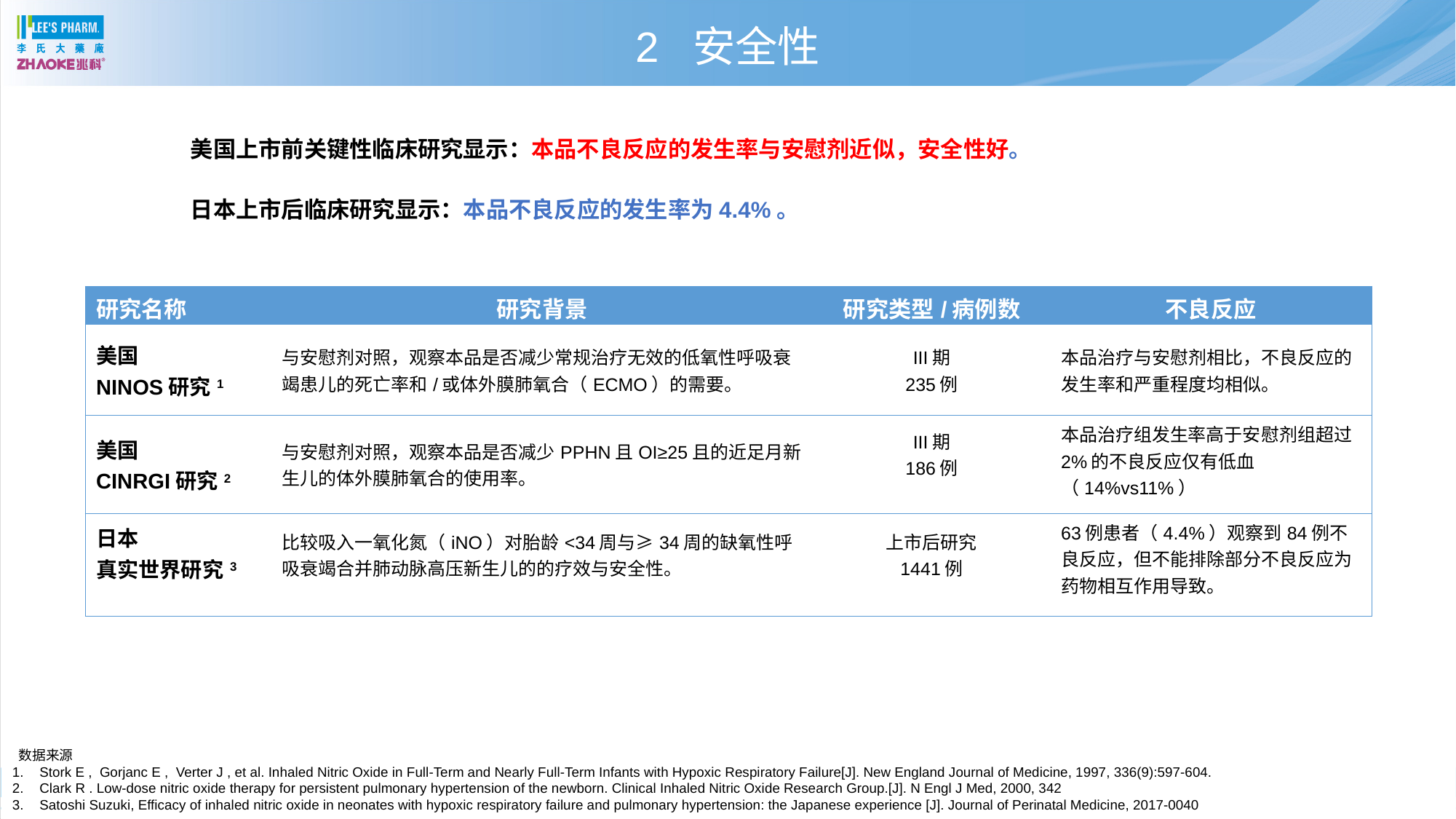

2  安全性
美国上市前关键性临床研究显示：本品不良反应的发生率与安慰剂近似，安全性好。

日本上市后临床研究显示：本品不良反应的发生率为4.4%。
02
| 研究名称 | 研究背景 | 研究类型/病例数 | 不良反应 |
| --- | --- | --- | --- |
| 美国 NINOS研究1 | 与安慰剂对照，观察本品是否减少常规治疗无效的低氧性呼吸衰竭患儿的死亡率和/或体外膜肺氧合（ECMO）的需要。 | III期 235例 | 本品治疗与安慰剂相比，不良反应的发生率和严重程度均相似。 |
| 美国 CINRGI研究2 | 与安慰剂对照，观察本品是否减少PPHN且OI≥25且的近足月新生儿的体外膜肺氧合的使用率。 | III期 186例 | 本品治疗组发生率高于安慰剂组超过2%的不良反应仅有低血（14%vs11%） |
| 日本 真实世界研究3 | 比较吸入一氧化氮（iNO）对胎龄<34周与≥34周的缺氧性呼吸衰竭合并肺动脉高压新生儿的的疗效与安全性。 | 上市后研究 1441例 | 63例患者（4.4%）观察到84例不良反应，但不能排除部分不良反应为药物相互作用导致。 |

 数据来源
Stork E ,  Gorjanc E ,  Verter J , et al. Inhaled Nitric Oxide in Full-Term and Nearly Full-Term Infants with Hypoxic Respiratory Failure[J]. New England Journal of Medicine, 1997, 336(9):597-604.
Clark R . Low-dose nitric oxide therapy for persistent pulmonary hypertension of the newborn. Clinical Inhaled Nitric Oxide Research Group.[J]. N Engl J Med, 2000, 342
Satoshi Suzuki, Efficacy of inhaled nitric oxide in neonates with hypoxic respiratory failure and pulmonary hypertension: the Japanese experience [J]. Journal of Perinatal Medicine, 2017-0040